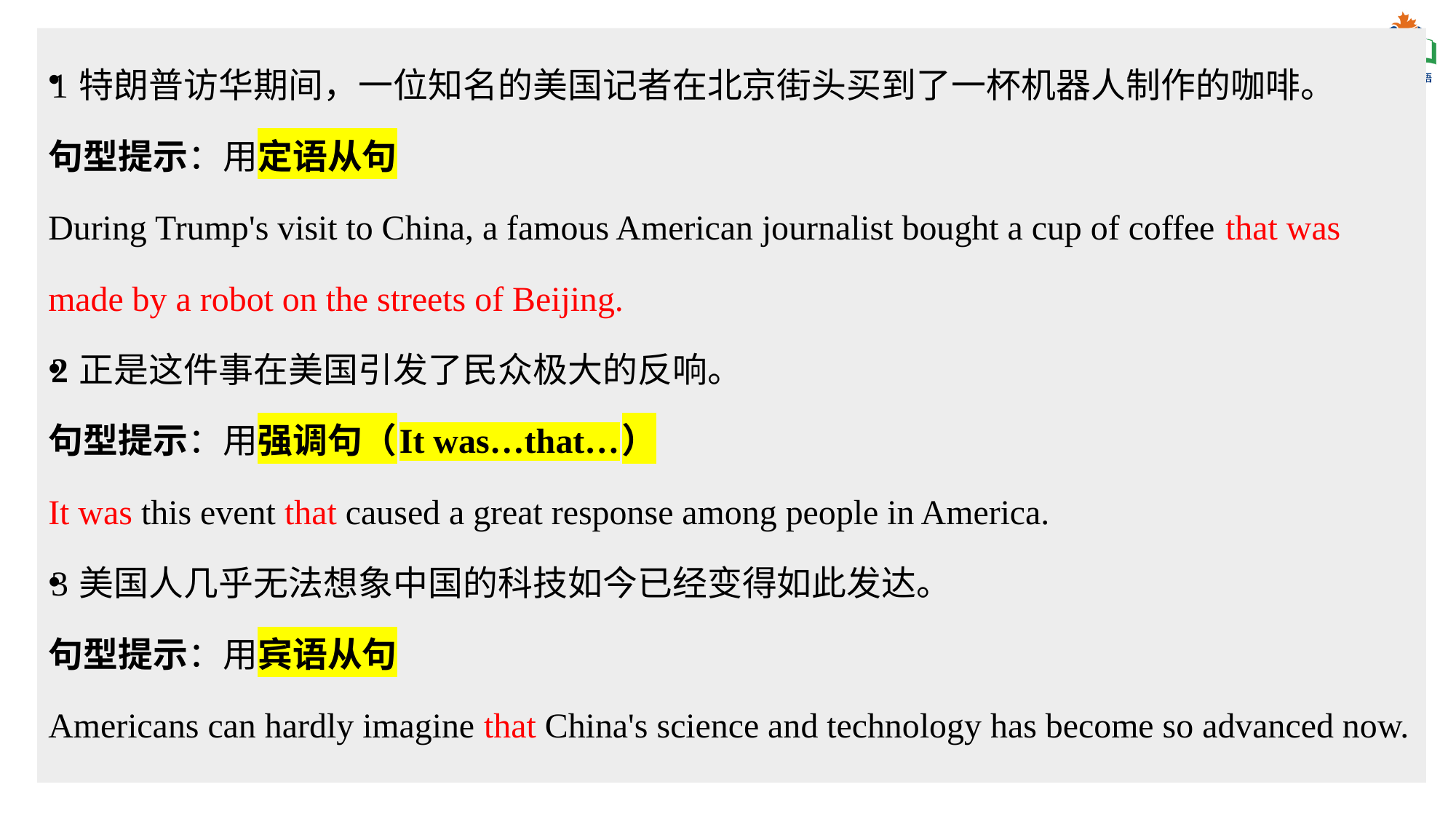

1 特朗普访华期间，一位知名的美国记者在北京街头买到了一杯机器人制作的咖啡。
句型提示：用定语从句
During Trump's visit to China, a famous American journalist bought a cup of coffee that was made by a robot on the streets of Beijing.
2 正是这件事在美国引发了民众极大的反响。
句型提示：用强调句（It was…that…）
It was this event that caused a great response among people in America.
3 美国人几乎无法想象中国的科技如今已经变得如此发达。
句型提示：用宾语从句
Americans can hardly imagine that China's science and technology has become so advanced now.